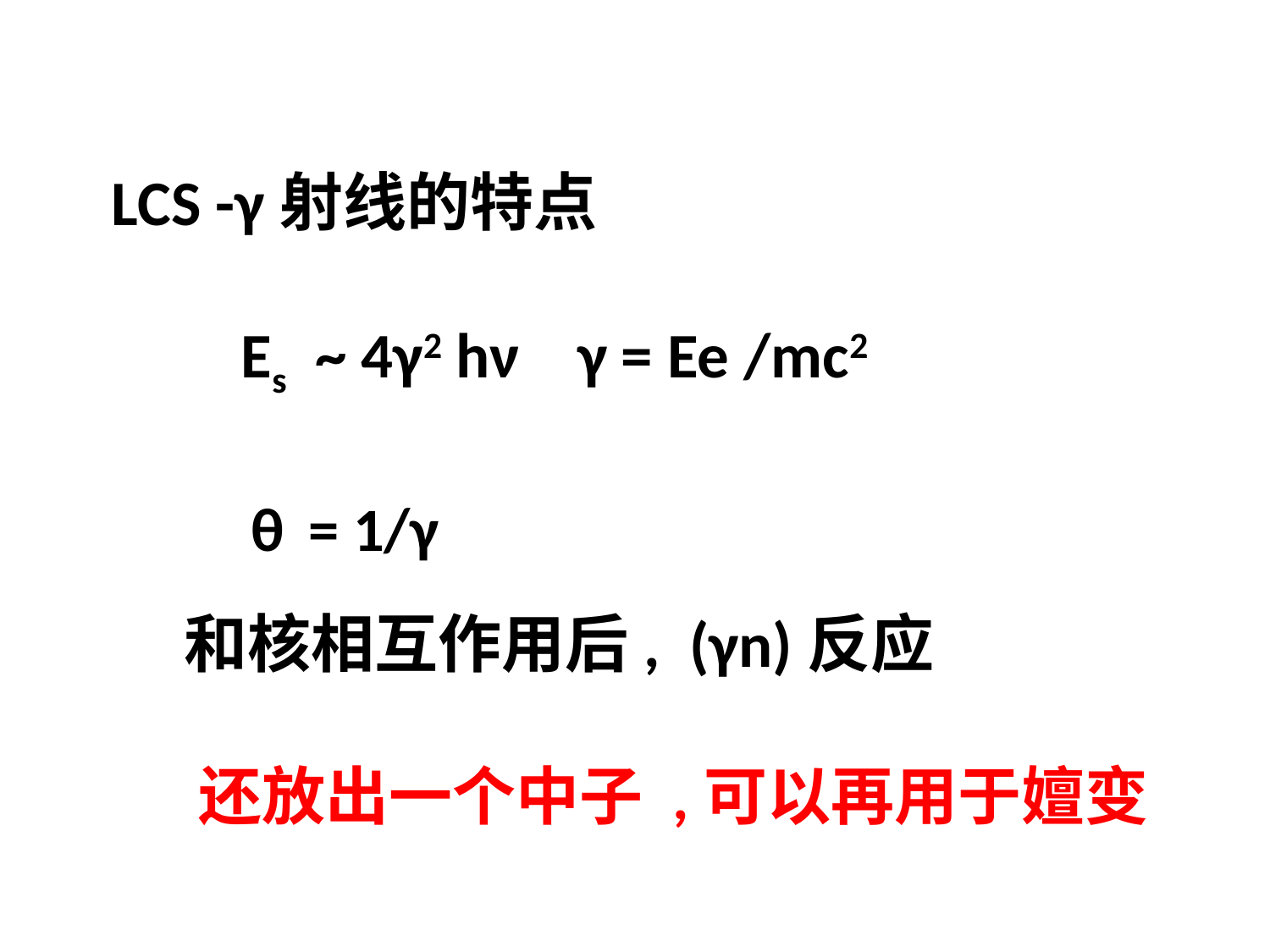

LCS -γ射线的特点

         Es  ~ 4γ2 hν    γ = Ee /mc2

          θ = 1/γ
    和核相互作用后,  (γn)反应

     还放出一个中子 ,可以再用于嬗变